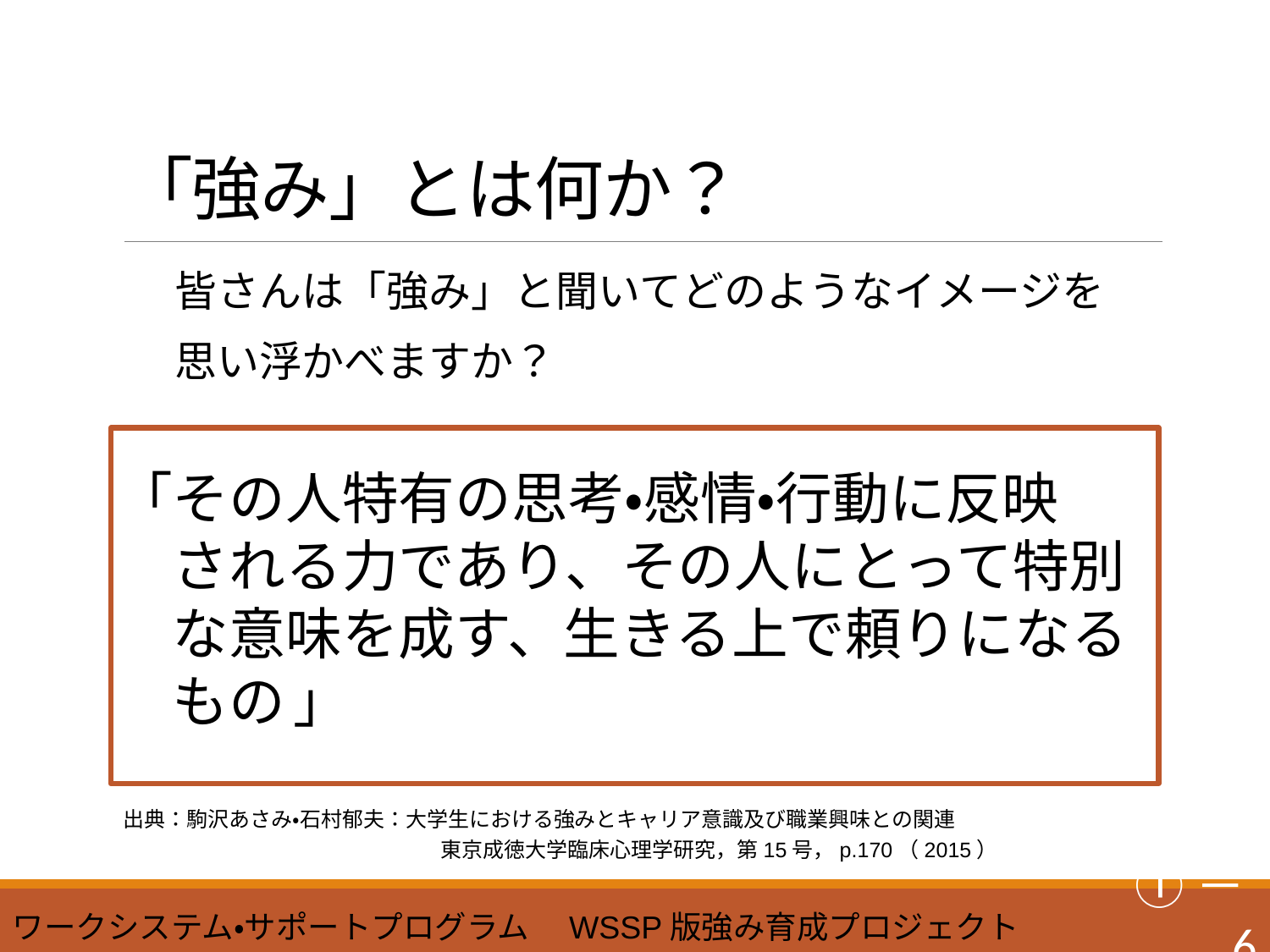

# 「強み」とは何か？
皆さんは「強み」と聞いてどのようなイメージを
思い浮かべますか？

「その人特有の思考・感情・行動に反映
　される力であり、その人にとって特別
　な意味を成す、生きる上で頼りになる
　もの 」
出典：駒沢あさみ・石村郁夫：大学生における強みとキャリア意識及び職業興味との関連
　　　　　　　　　　　　　　　東京成徳大学臨床心理学研究，第15号，p.170（2015）
①－6
ワークシステム・サポートプログラム　WSSP版強み育成プロジェクト